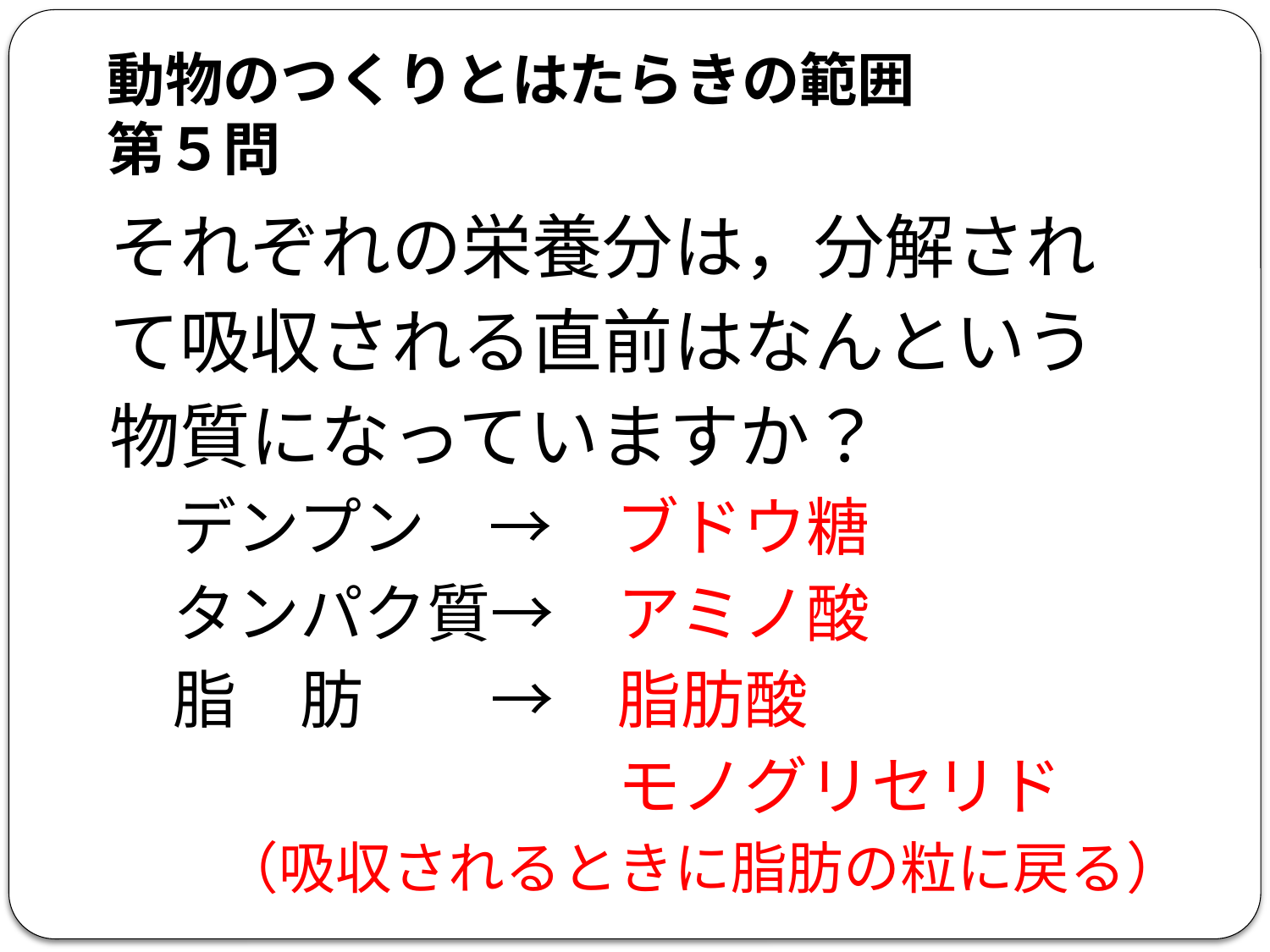

# 動物のつくりとはたらきの範囲 第５問
それぞれの栄養分は，分解され
て吸収される直前はなんという
物質になっていますか？
　デンプン　→　ブドウ糖
　タンパク質→　アミノ酸
　脂　肪　　→　脂肪酸
　　　　　　　　モノグリセリド
　　（吸収されるときに脂肪の粒に戻る）